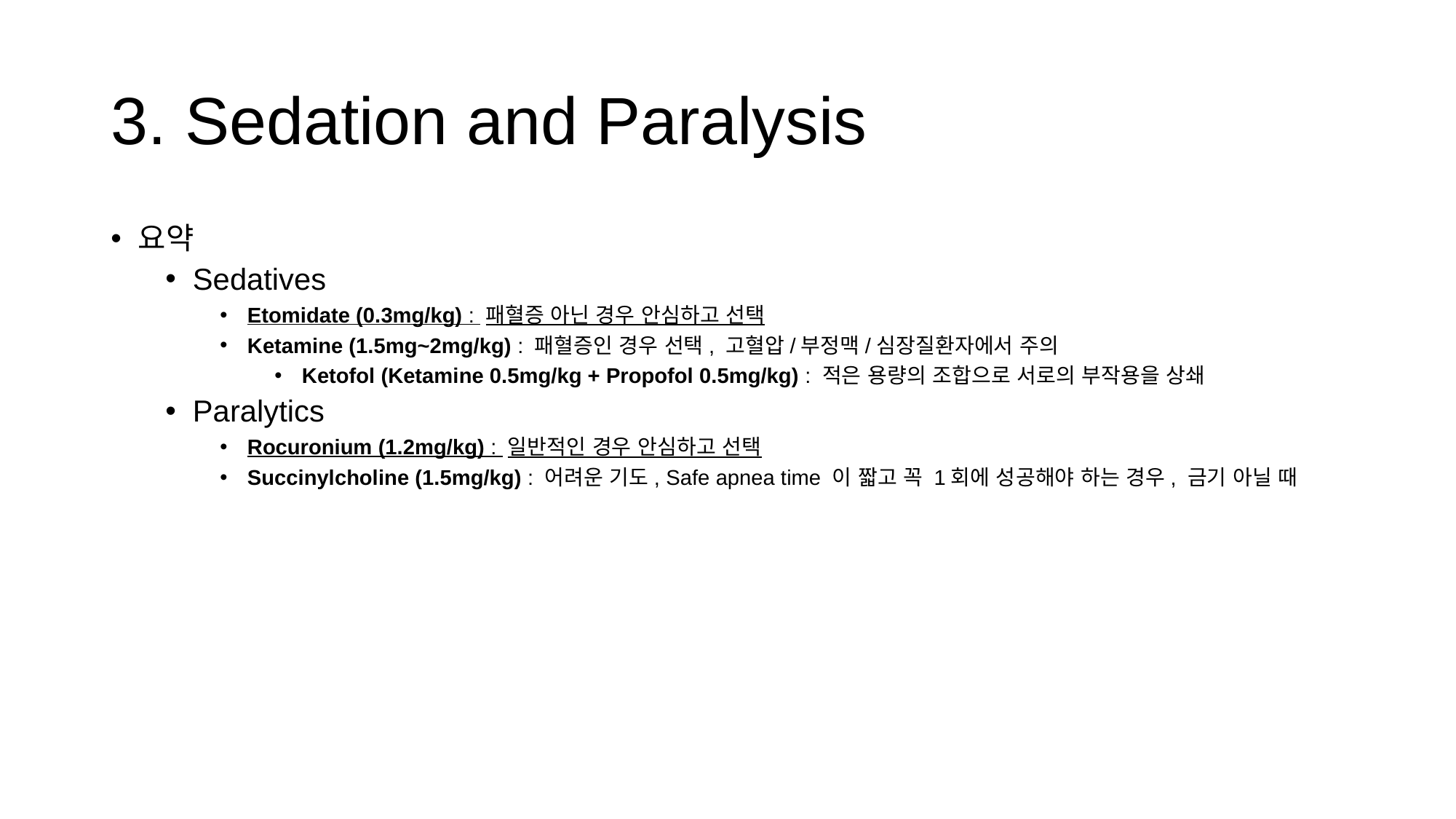

# 3. Sedation and Paralysis
요약
Sedatives
Etomidate (0.3mg/kg) : 패혈증 아닌 경우 안심하고 선택
Ketamine (1.5mg~2mg/kg) : 패혈증인 경우 선택, 고혈압/부정맥/심장질환자에서 주의
Ketofol (Ketamine 0.5mg/kg + Propofol 0.5mg/kg) : 적은 용량의 조합으로 서로의 부작용을 상쇄
Paralytics
Rocuronium (1.2mg/kg) : 일반적인 경우 안심하고 선택
Succinylcholine (1.5mg/kg) : 어려운 기도, Safe apnea time 이 짧고 꼭 1회에 성공해야 하는 경우, 금기 아닐 때